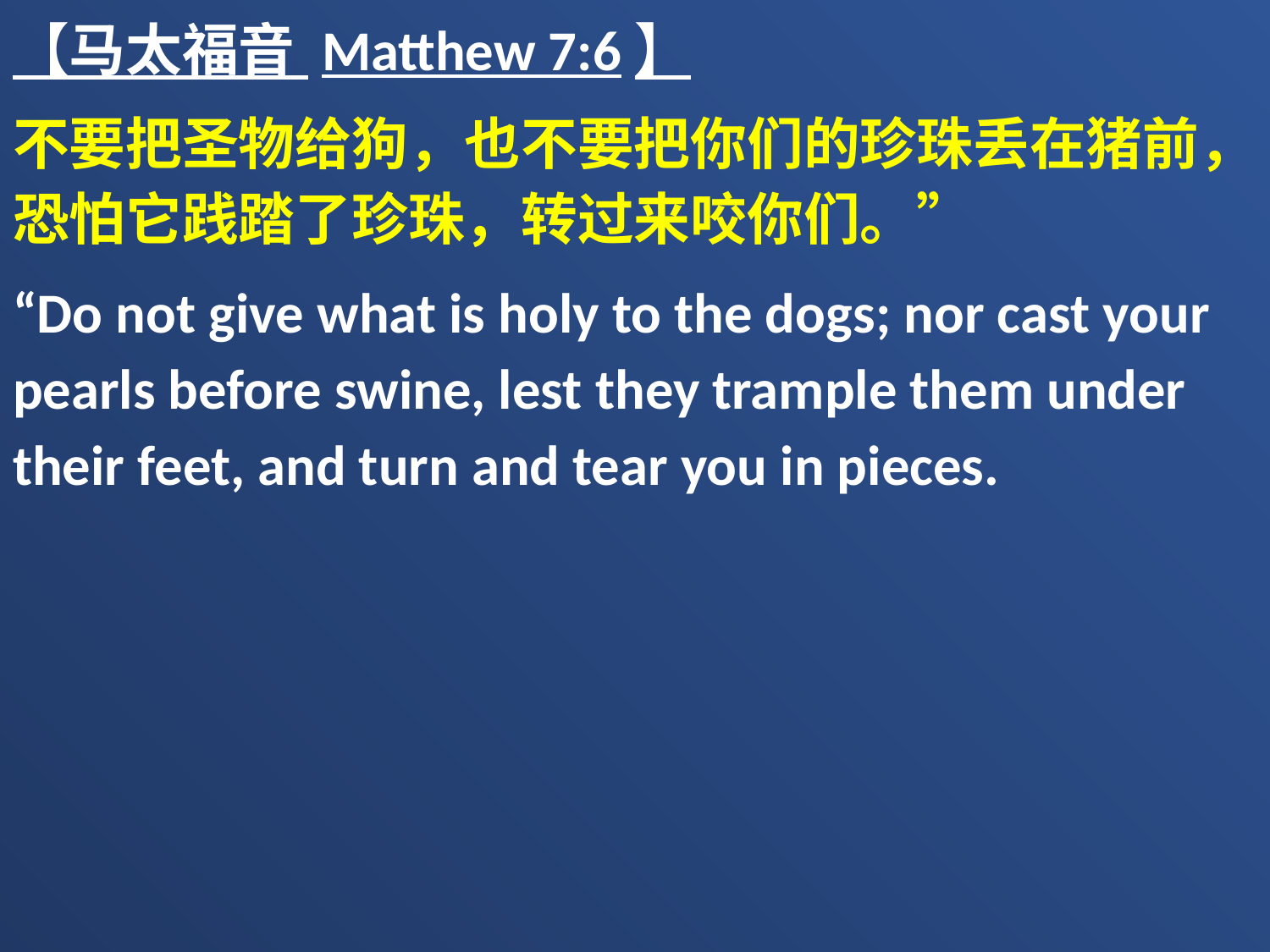

【马太福音 Matthew 7:6】
不要把圣物给狗，也不要把你们的珍珠丢在猪前，恐怕它践踏了珍珠，转过来咬你们。”
“Do not give what is holy to the dogs; nor cast your pearls before swine, lest they trample them under their feet, and turn and tear you in pieces.